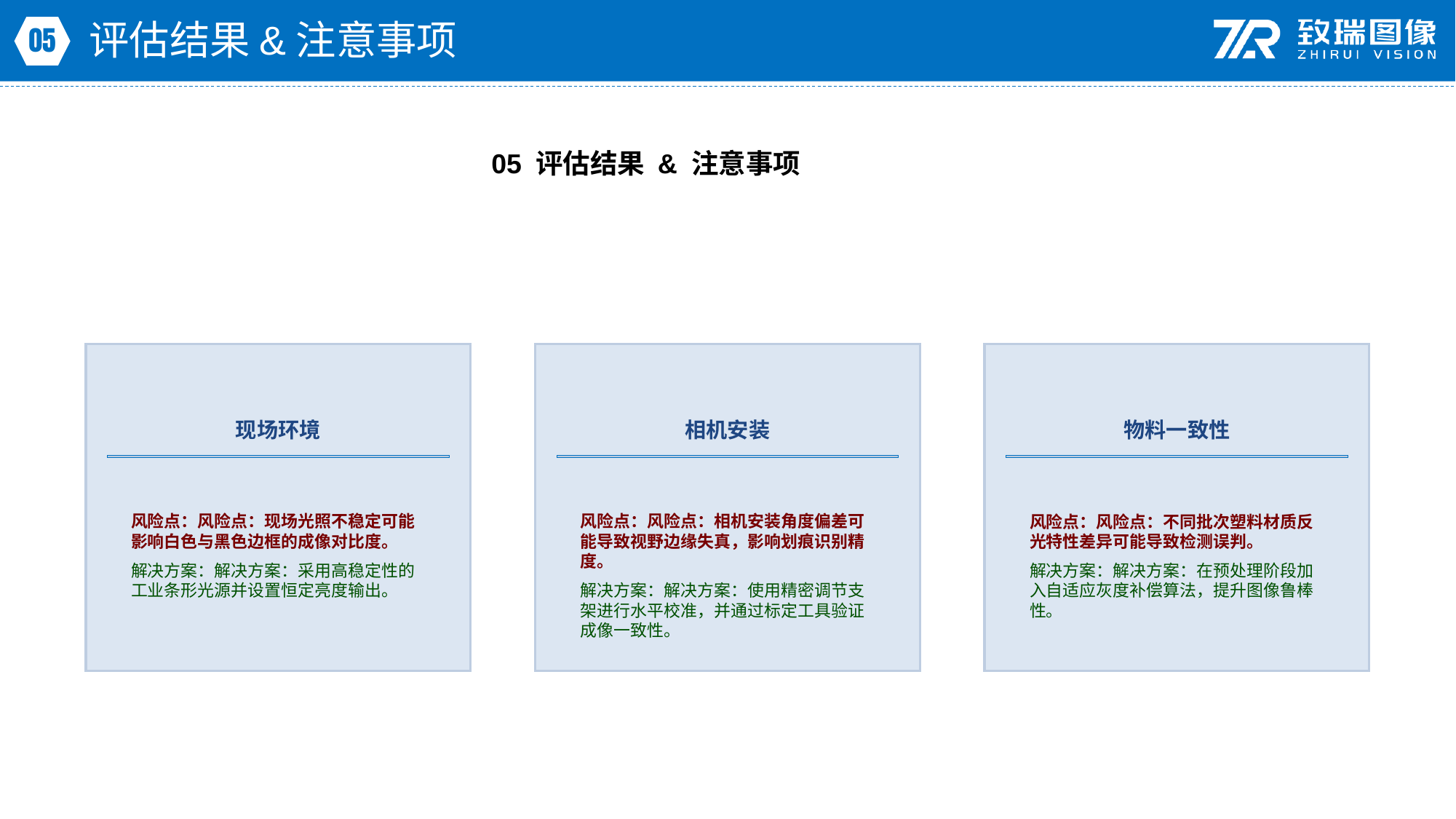

评估结果&注意事项
05

05 评估结果 & 注意事项

现场环境

相机安装

物料一致性

风险点：风险点：现场光照不稳定可能影响白色与黑色边框的成像对比度。
解决方案：解决方案：采用高稳定性的工业条形光源并设置恒定亮度输出。

风险点：风险点：相机安装角度偏差可能导致视野边缘失真，影响划痕识别精度。
解决方案：解决方案：使用精密调节支架进行水平校准，并通过标定工具验证成像一致性。

风险点：风险点：不同批次塑料材质反光特性差异可能导致检测误判。
解决方案：解决方案：在预处理阶段加入自适应灰度补偿算法，提升图像鲁棒性。